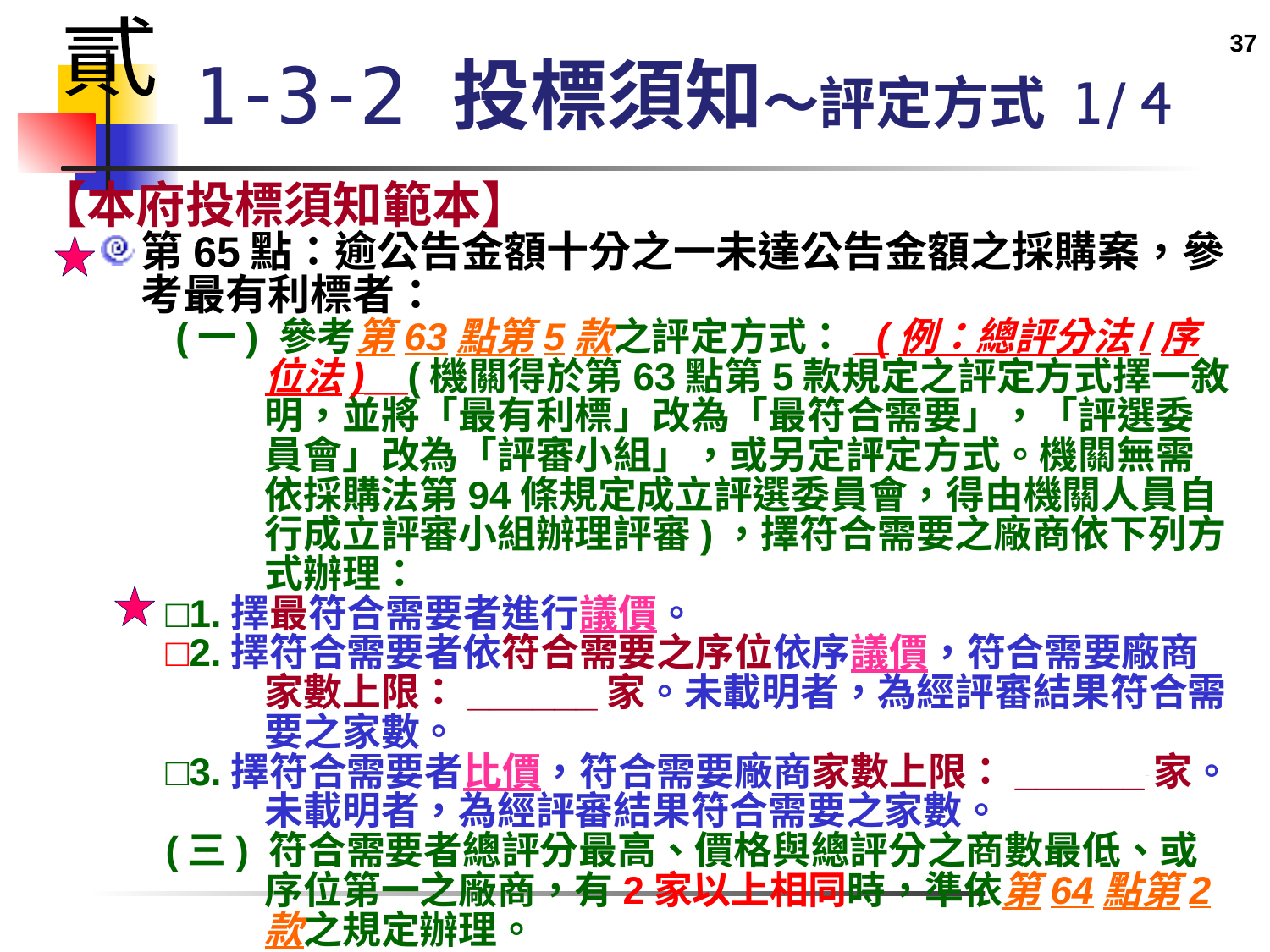

37
貳
# 1-3-2 投標須知～評定方式 1/4
【本府投標須知範本】
第65點：逾公告金額十分之一未達公告金額之採購案，參考最有利標者：
 (一) 參考第63點第5款之評定方式：_(例：總評分法/序位法)__(機關得於第63點第5款規定之評定方式擇一敘明，並將「最有利標」改為「最符合需要」，「評選委員會」改為「評審小組」，或另定評定方式。機關無需依採購法第94條規定成立評選委員會，得由機關人員自行成立評審小組辦理評審)，擇符合需要之廠商依下列方式辦理：
□1.擇最符合需要者進行議價。
□2.擇符合需要者依符合需要之序位依序議價，符合需要廠商家數上限：______家。未載明者，為經評審結果符合需要之家數。
□3.擇符合需要者比價，符合需要廠商家數上限：______家。未載明者，為經評審結果符合需要之家數。
(三) 符合需要者總評分最高、價格與總評分之商數最低、或序位第一之廠商，有2家以上相同時，準依第64點第2款之規定辦理。